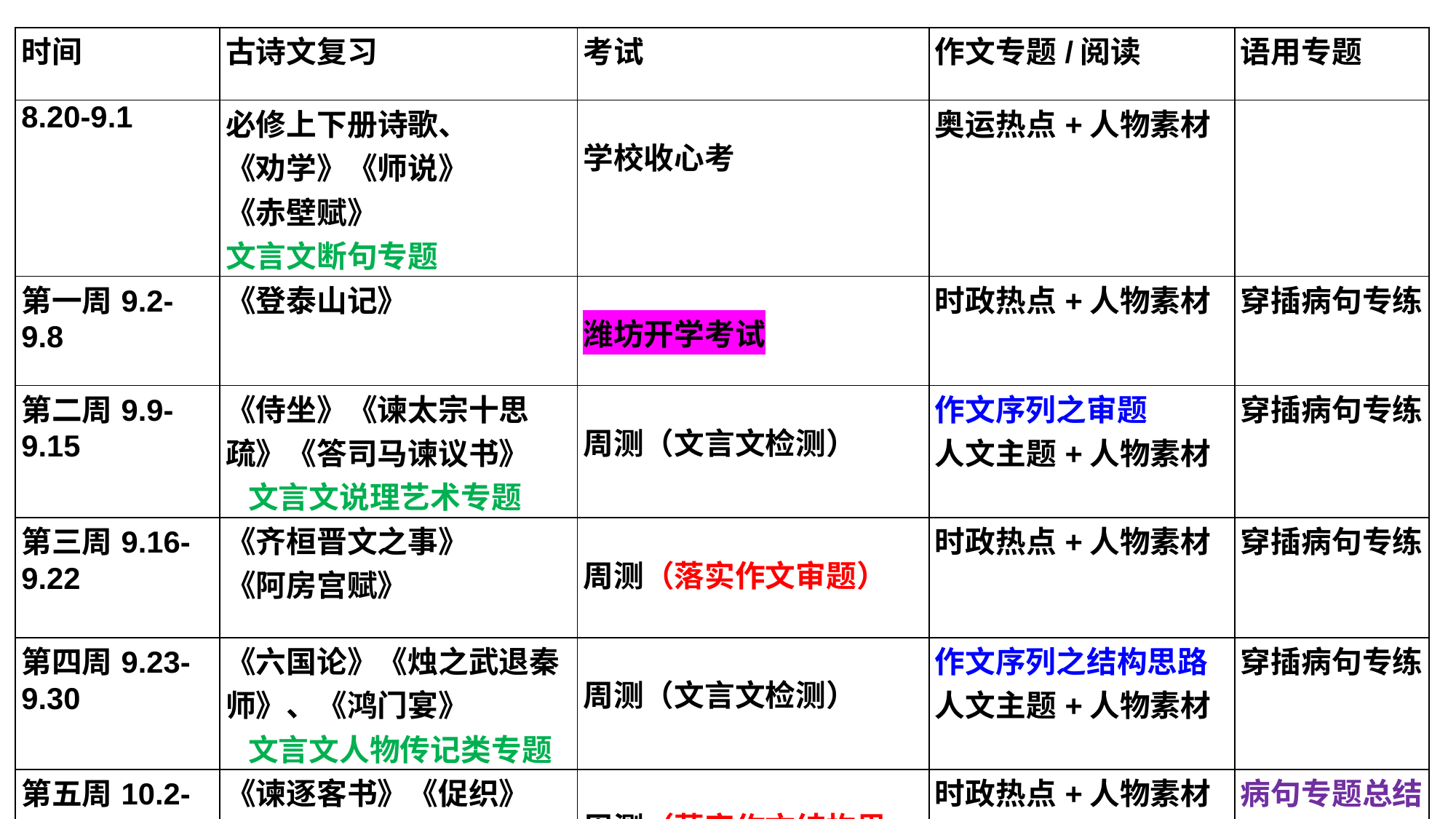

| 时间 | 古诗文复习 | 考试 | 作文专题/阅读 | 语用专题 |
| --- | --- | --- | --- | --- |
| 8.20-9.1 | 必修上下册诗歌、 《劝学》《师说》 《赤壁赋》 文言文断句专题 | 学校收心考 | 奥运热点+人物素材 |  |
| 第一周9.2-9.8 | 《登泰山记》 | 潍坊开学考试 | 时政热点+人物素材 | 穿插病句专练 |
| 第二周9.9-9.15 | 《侍坐》《谏太宗十思疏》《答司马谏议书》 文言文说理艺术专题 | 周测（文言文检测） | 作文序列之审题 人文主题+人物素材 | 穿插病句专练 |
| 第三周9.16-9.22 | 《齐桓晋文之事》 《阿房宫赋》 | 周测（落实作文审题） | 时政热点+人物素材 | 穿插病句专练 |
| 第四周9.23-9.30 | 《六国论》《烛之武退秦师》、《鸿门宴》 文言文人物传记类专题 | 周测（文言文检测） | 作文序列之结构思路 人文主题+人物素材 | 穿插病句专练 |
| 第五周10.2-10.7 | 《谏逐客书》《促织》 文言文信息概括专题 | 周测（落实作文结构思路） | 时政热点+人物素材 | 病句专题总结 |
|  |  |  |  |  |